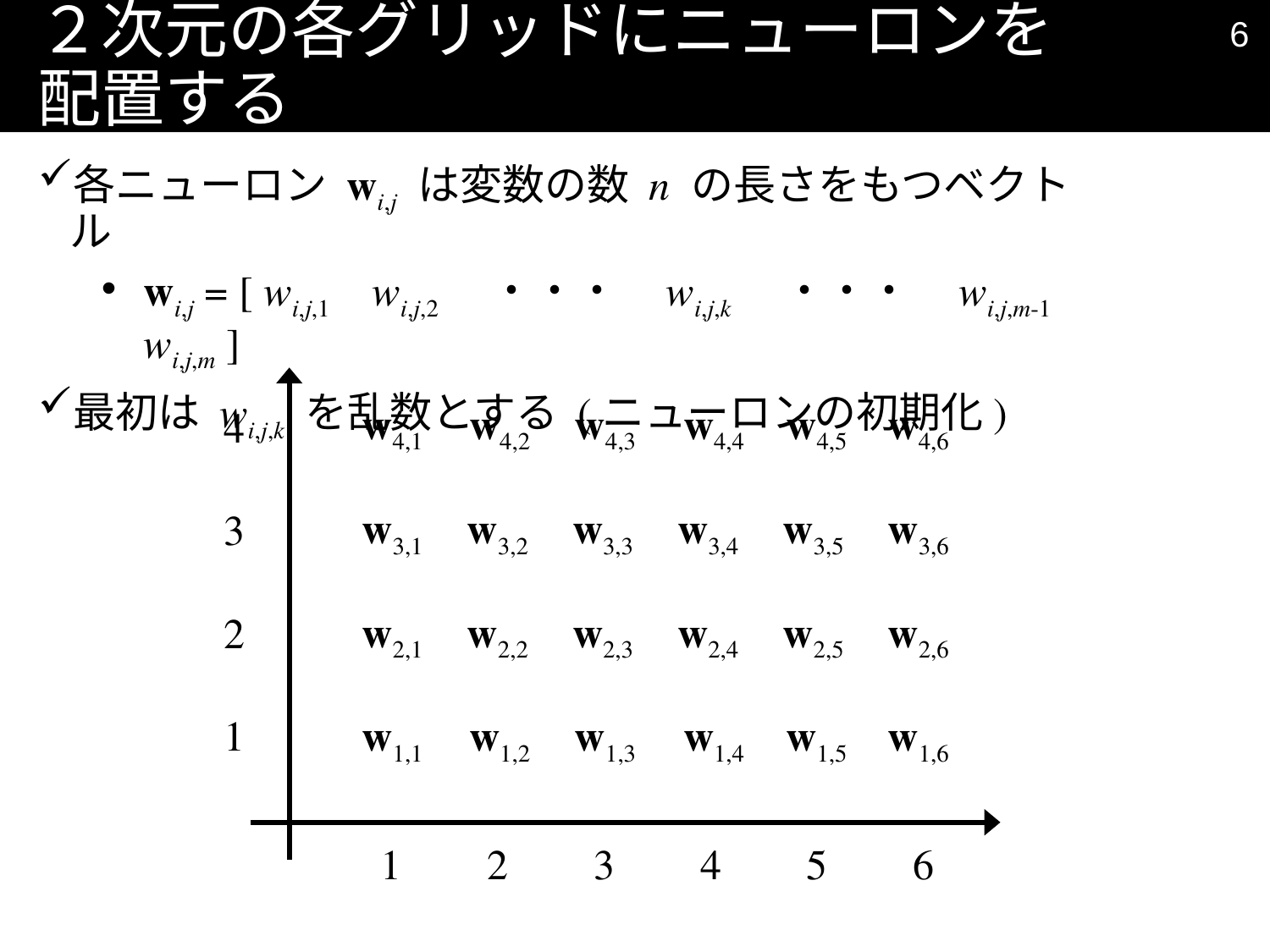

6
# ２次元の各グリッドにニューロンを配置する
各ニューロン wi,j は変数の数 n の長さをもつベクトル
 wi,j = [ wi,j,1    wi,j,2    ・・・    wi,j,k    ・・・    wi,j,m-1    wi,j,m ]
最初は wi,j,k を乱数とする (ニューロンの初期化)
w4,1
w4,2
w4,3
w4,4
w4,5
w4,6
4
w3,1
w3,2
w3,3
w3,4
w3,5
w3,6
3
w2,1
w2,2
w2,3
w2,4
w2,5
w2,6
2
1
w1,1
w1,2
w1,3
w1,4
w1,5
w1,6
1
2
3
4
5
6